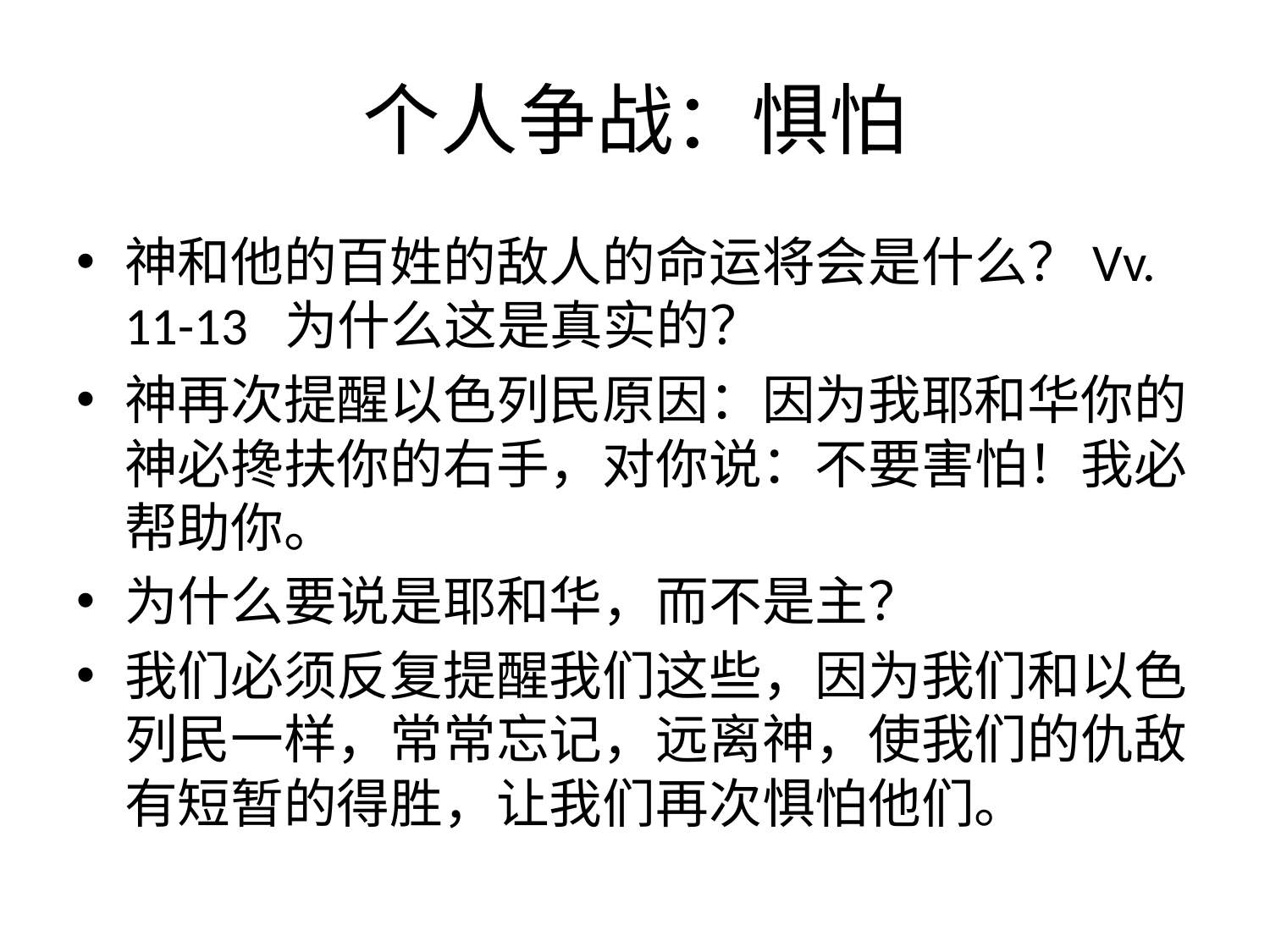

# 个人争战：惧怕
神和他的百姓的敌人的命运将会是什么？Vv. 11-13  为什么这是真实的？
神再次提醒以色列民原因：因为我耶和华你的神必搀扶你的右手，对你说：不要害怕！我必帮助你。
为什么要说是耶和华，而不是主？
我们必须反复提醒我们这些，因为我们和以色列民一样，常常忘记，远离神，使我们的仇敌有短暂的得胜，让我们再次惧怕他们。